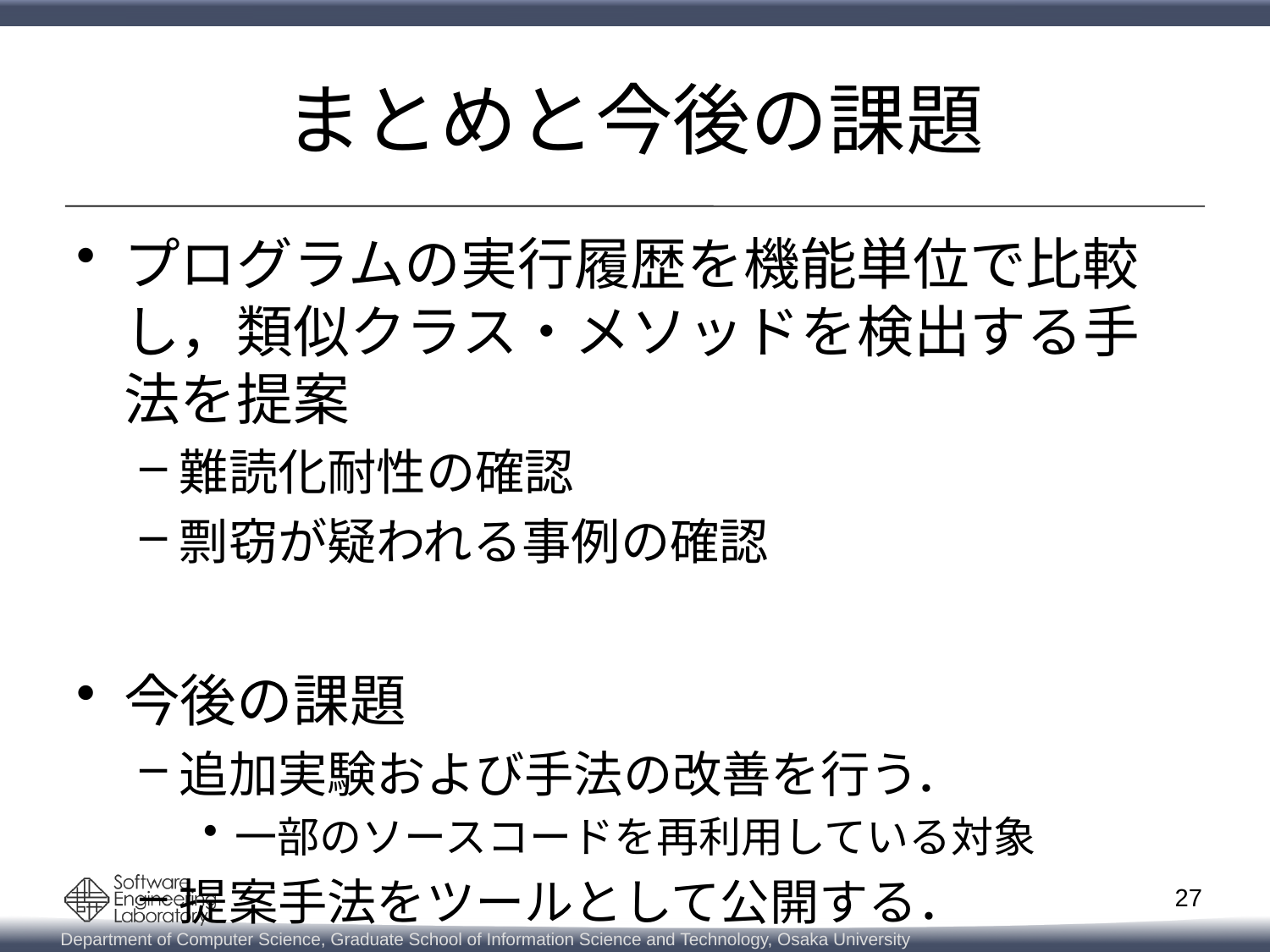

# まとめと今後の課題
プログラムの実行履歴を機能単位で比較し，類似クラス・メソッドを検出する手法を提案
難読化耐性の確認
剽窃が疑われる事例の確認

今後の課題
追加実験および手法の改善を行う．
一部のソースコードを再利用している対象
提案手法をツールとして公開する．
27